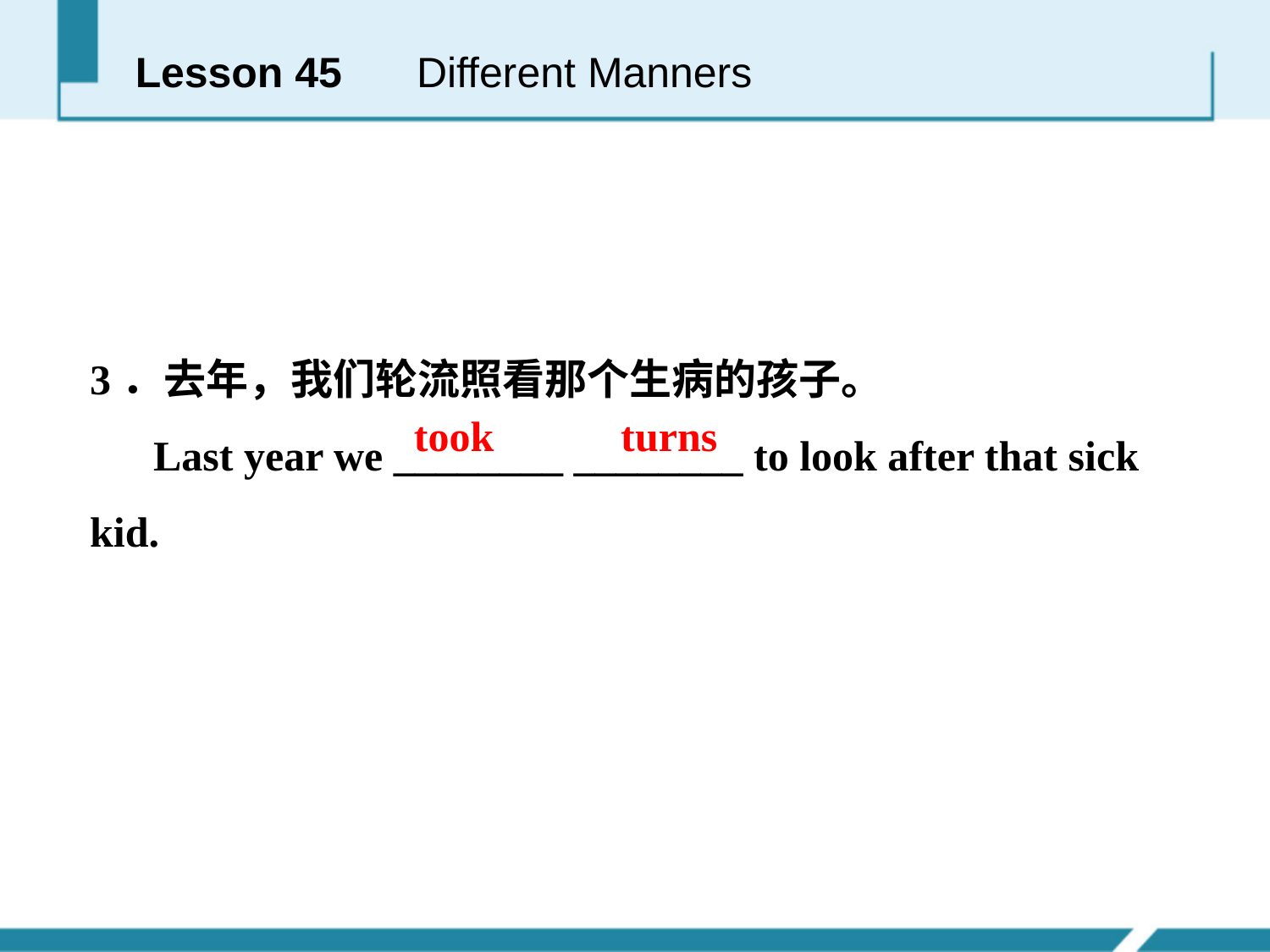

Lesson 45 　Different Manners
3．去年，我们轮流照看那个生病的孩子。
      Last year we ________ ________ to look after that sick kid.
took            turns